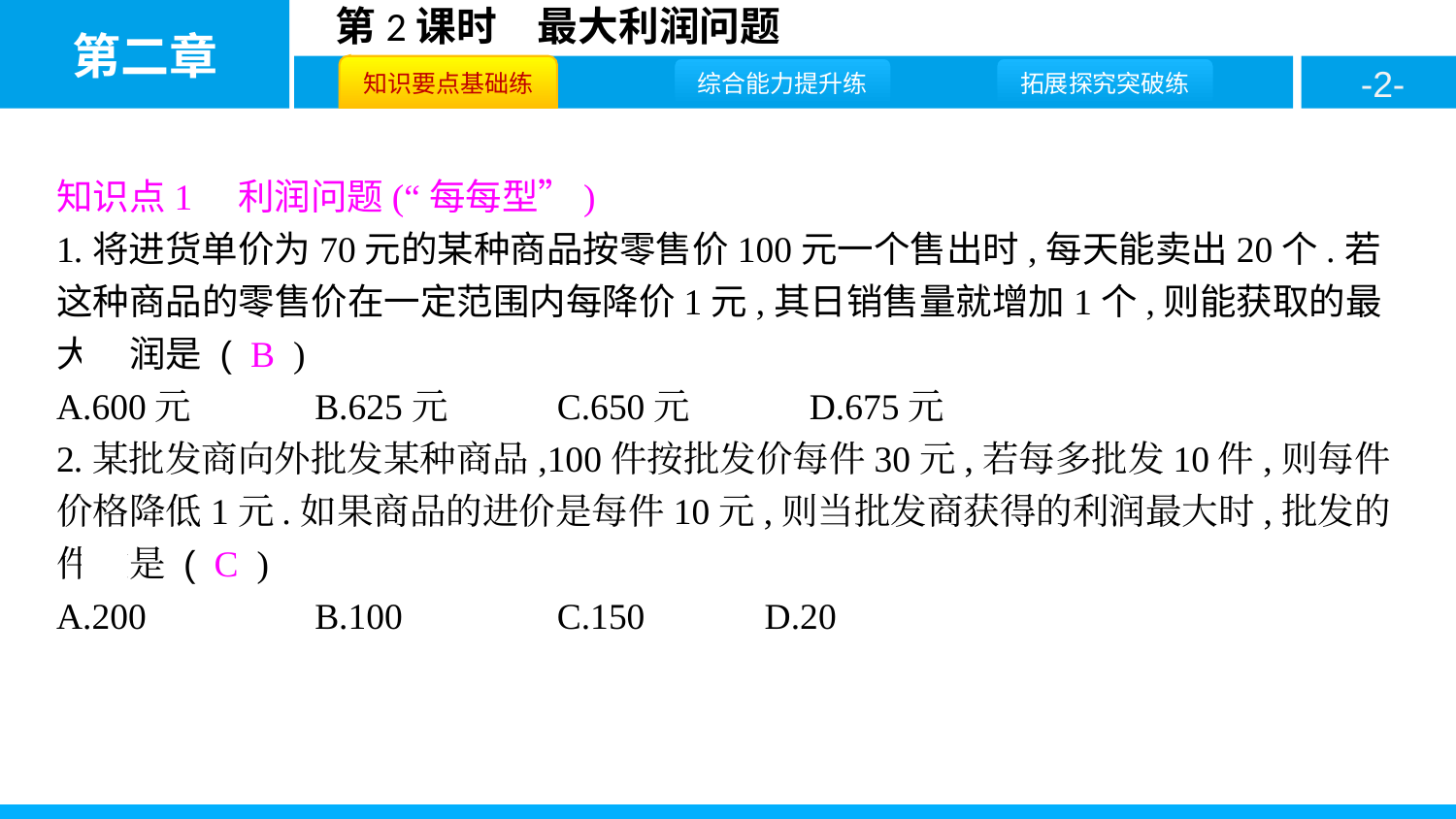

知识点1　利润问题(“每每型”)
1.将进货单价为70元的某种商品按零售价100元一个售出时,每天能卖出20个.若这种商品的零售价在一定范围内每降价1元,其日销售量就增加1个,则能获取的最大利润是 (  B  )
A.600元		B.625元	C.650元            D.675元
2.某批发商向外批发某种商品,100件按批发价每件30元,若每多批发10件,则每件价格降低1元.如果商品的进价是每件10元,则当批发商获得的利润最大时,批发的件数是 (  C  )
A.200		B.100		C.150             D.20